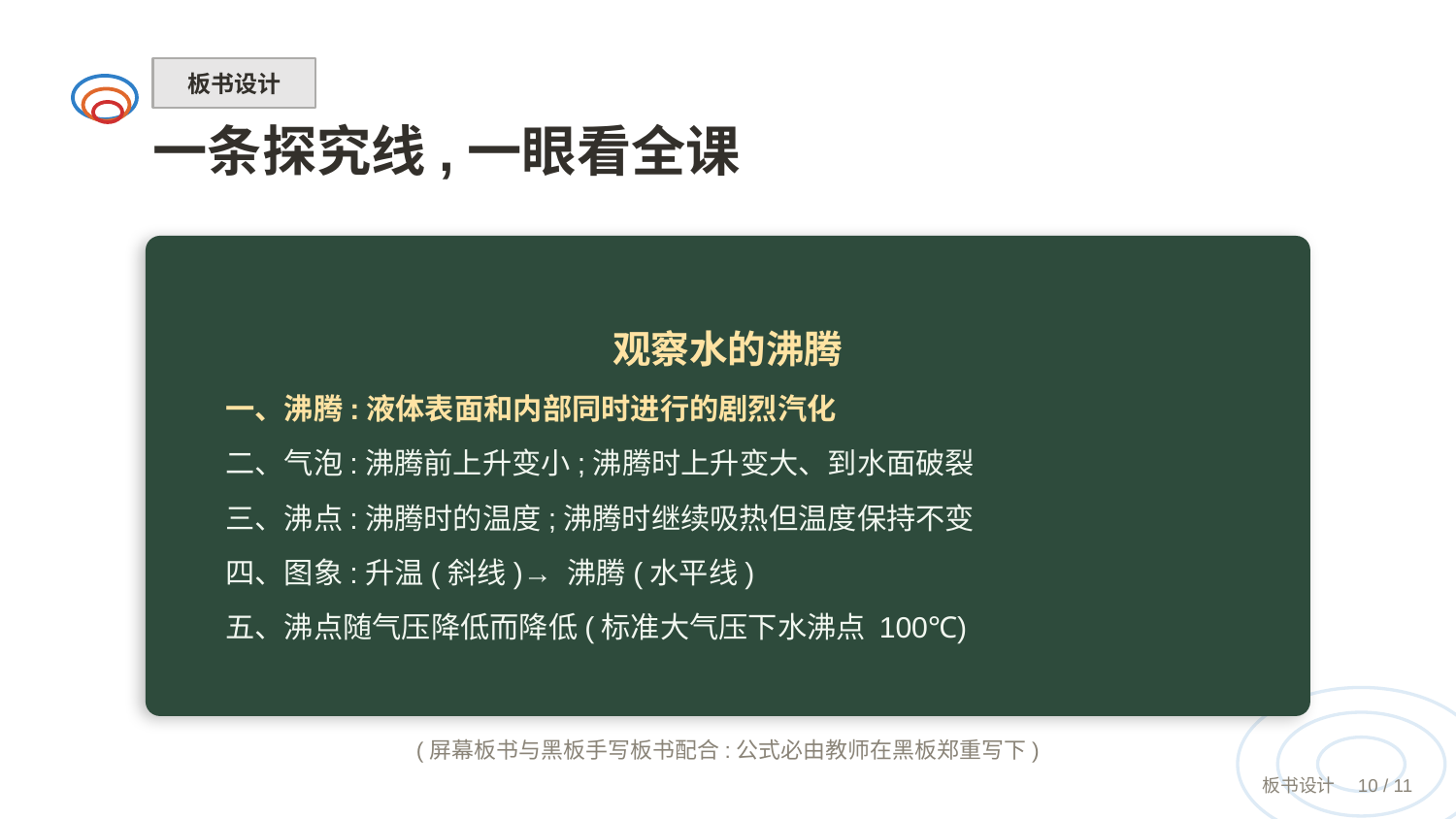

板书设计

一条探究线,一眼看全课

观察水的沸腾
一、沸腾:液体表面和内部同时进行的剧烈汽化
二、气泡:沸腾前上升变小;沸腾时上升变大、到水面破裂
三、沸点:沸腾时的温度;沸腾时继续吸热但温度保持不变
四、图象:升温(斜线)→ 沸腾(水平线)
五、沸点随气压降低而降低(标准大气压下水沸点 100℃)

(屏幕板书与黑板手写板书配合:公式必由教师在黑板郑重写下)

板书设计　10 / 11